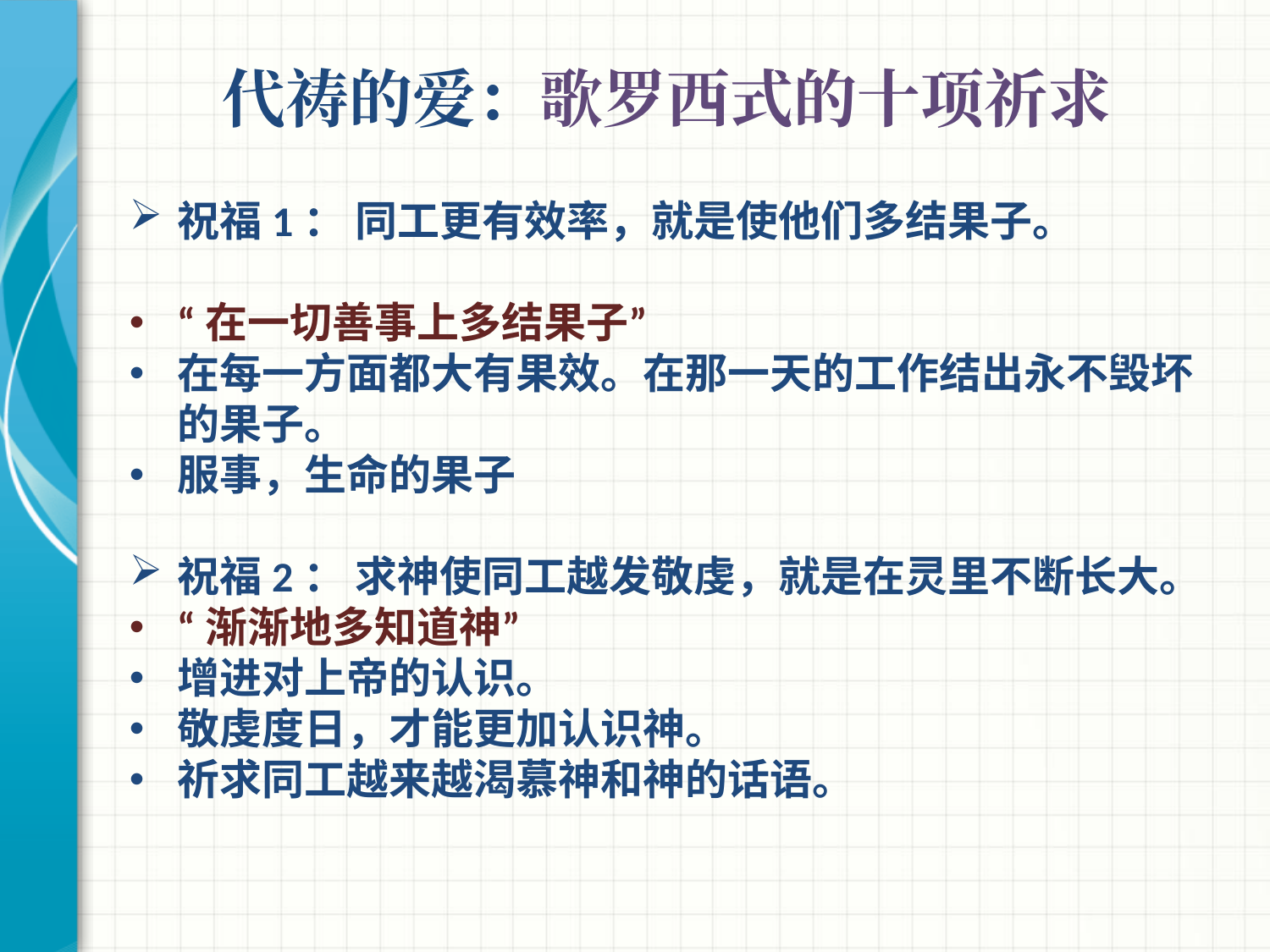

# 代祷的爱：歌罗西式的十项祈求

祝福1： 同工更有效率，就是使他们多结果子。

“在一切善事上多结果子”
在每一方面都大有果效。在那一天的工作结出永不毁坏的果子。
服事，生命的果子

祝福2： 求神使同工越发敬虔，就是在灵里不断长大。
“渐渐地多知道神”
增进对上帝的认识。
敬虔度日，才能更加认识神。
祈求同工越来越渴慕神和神的话语。